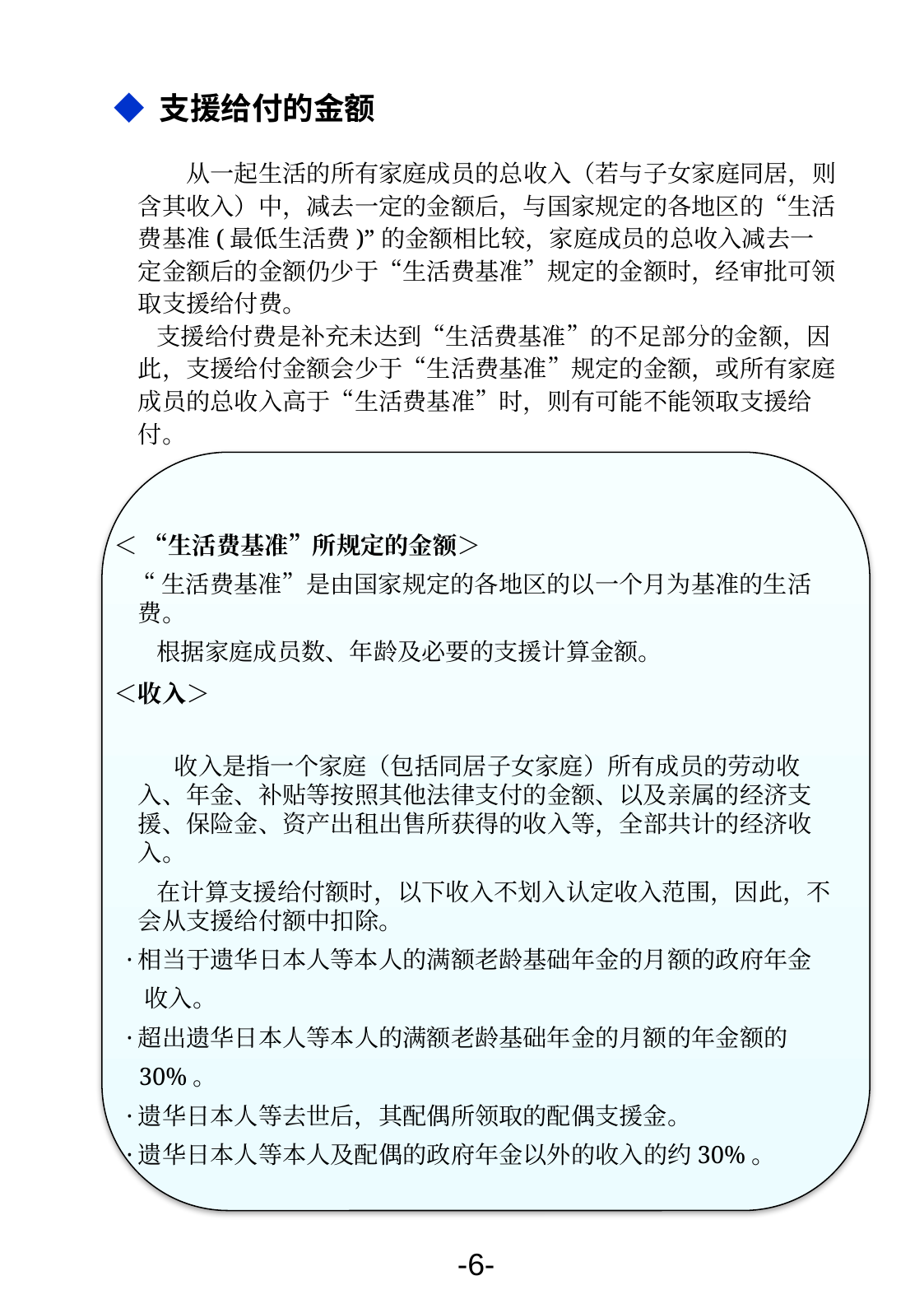

◆ 支援给付的金额

　　　从一起生活的所有家庭成员的总收入（若与子女家庭同居，则含其收入）中，减去一定的金额后，与国家规定的各地区的“生活费基准(最低生活费)”的金额相比较，家庭成员的总收入减去一定金额后的金额仍少于“生活费基准”规定的金额时，经审批可领取支援给付费。
      支援给付费是补充未达到“生活费基准”的不足部分的金额，因此，支援给付金额会少于“生活费基准”规定的金额，或所有家庭成员的总收入高于“生活费基准”时，则有可能不能领取支援给付。

＜ “生活费基准”所规定的金额＞
   “生活费基准”是由国家规定的各地区的以一个月为基准的生活费。
      根据家庭成员数、年龄及必要的支援计算金额。

＜收入＞

　　  收入是指一个家庭（包括同居子女家庭）所有成员的劳动收入、年金、补贴等按照其他法律支付的金额、以及亲属的经济支援、保险金、资产出租出售所获得的收入等，全部共计的经济收入。
      在计算支援给付额时，以下收入不划入认定收入范围，因此，不会从支援给付额中扣除。
  ·相当于遗华日本人等本人的满额老龄基础年金的月额的政府年金
    收入。
  ·超出遗华日本人等本人的满额老龄基础年金的月额的年金额的
    30%。
  ·遗华日本人等去世后，其配偶所领取的配偶支援金。
  ·遗华日本人等本人及配偶的政府年金以外的收入的约30%。

-6-